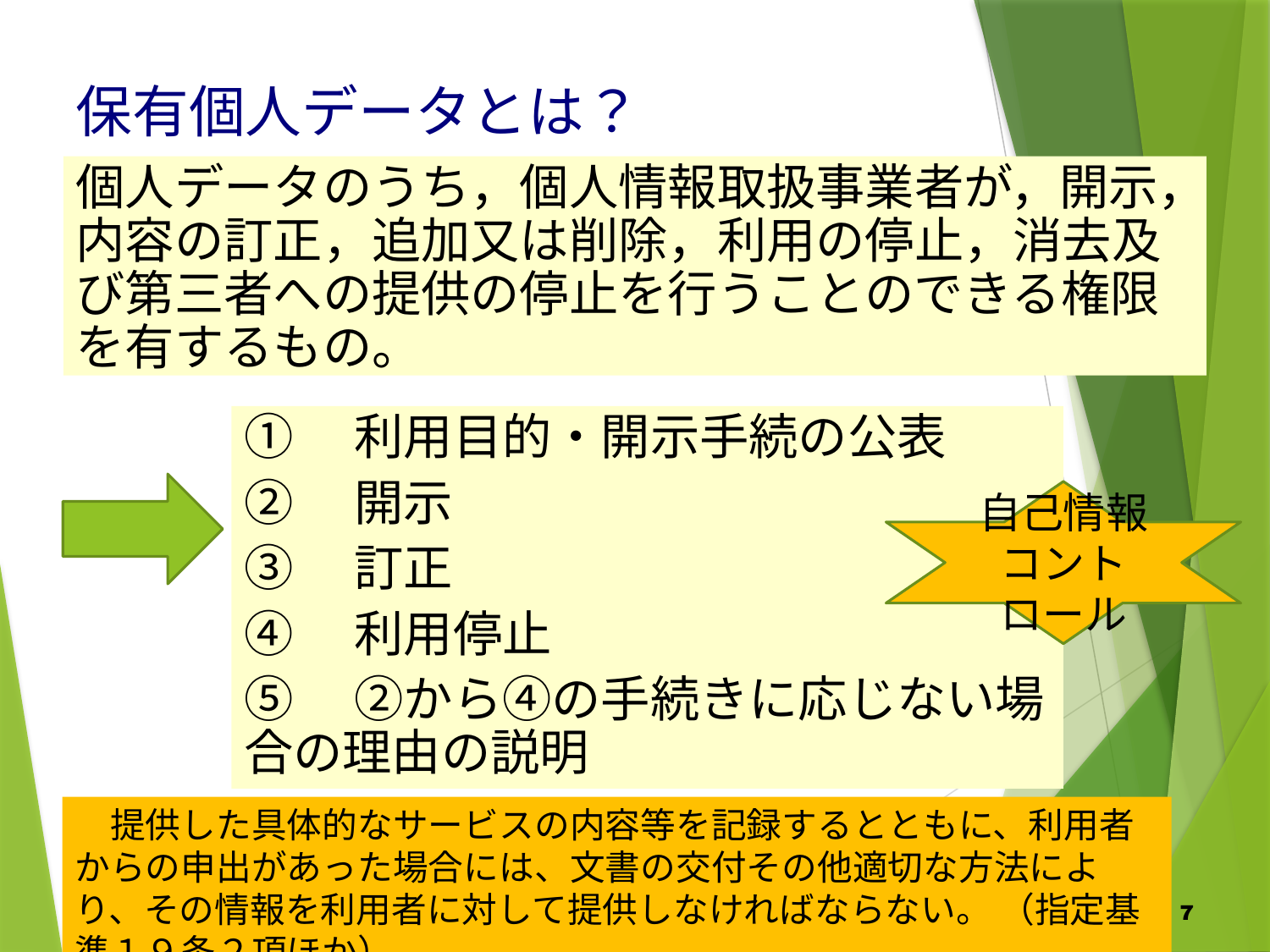

保有個人データとは？
個人データのうち，個人情報取扱事業者が，開示，内容の訂正，追加又は削除，利用の停止，消去及び第三者への提供の停止を行うことのできる権限を有するもの。
①　利用目的・開示手続の公表
②　開示
③　訂正
④　利用停止
⑤　②から④の手続きに応じない場合の理由の説明

自己情報コントロール
　提供した具体的なサービスの内容等を記録するとともに、利用者からの申出があった場合には、文書の交付その他適切な方法により、その情報を利用者に対して提供しなければならない。 （指定基準１９条２項ほか）。
7